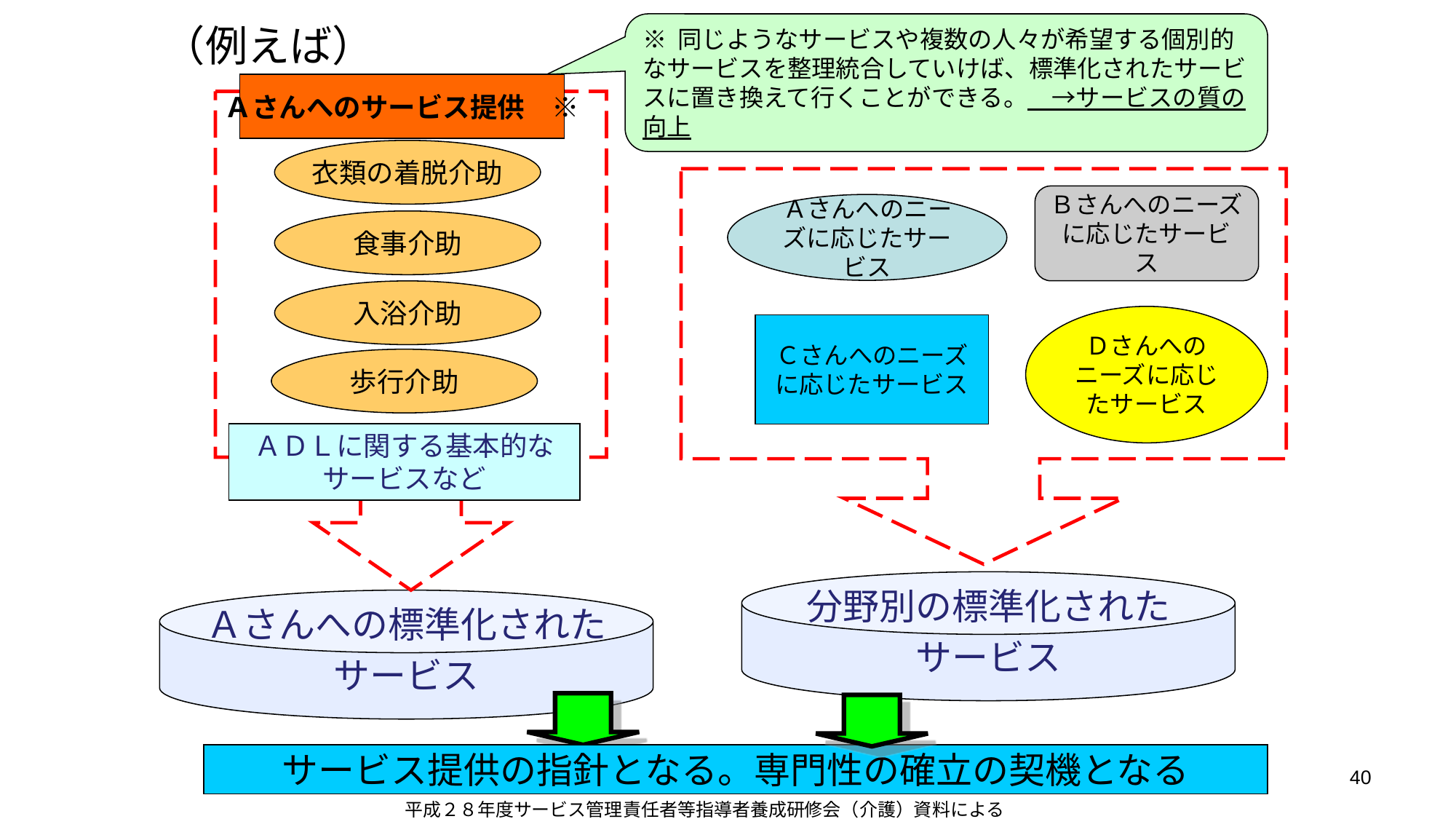

（例えば）
※ 同じようなサービスや複数の人々が希望する個別的なサービスを整理統合していけば、標準化されたサービスに置き換えて行くことができる。　→サービスの質の向上
Ａさんへのサービス提供　※

衣類の着脱介助

Ｂさんへのニーズに応じたサービス
Ａさんへのニーズに応じたサービス

食事介助

入浴介助
Ｄさんへのニーズに応じたサービス
Ｃさんへのニーズに応じたサービス
歩行介助
ＡＤＬに関する基本的な
サービスなど

分野別の標準化された
サービス
Ａさんへの標準化された
サービス

サービス提供の指針となる。専門性の確立の契機となる
40
平成２８年度サービス管理責任者等指導者養成研修会（介護）資料による